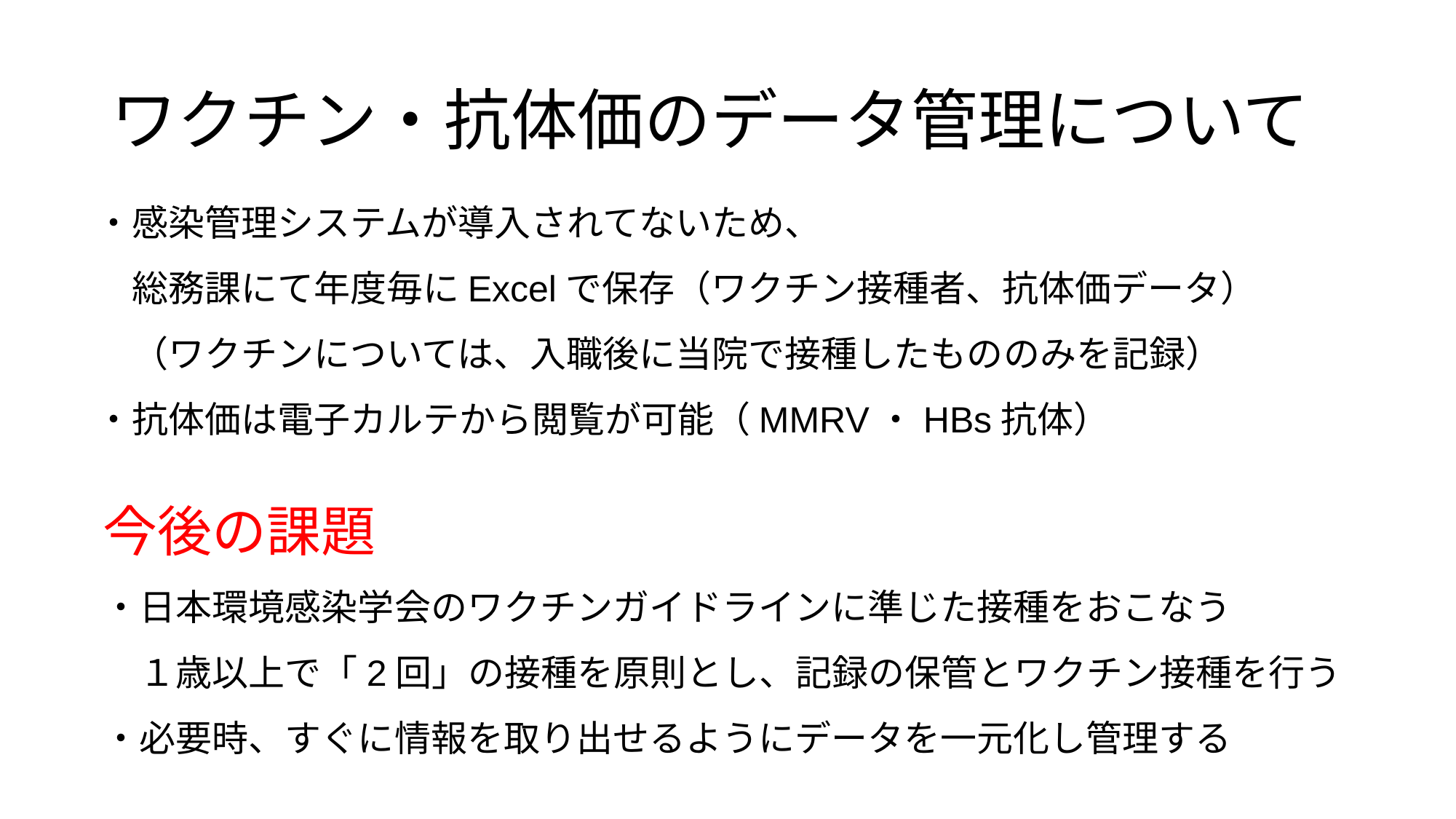

ワクチン・抗体価のデータ管理について
・感染管理システムが導入されてないため、
　総務課にて年度毎にExcelで保存（ワクチン接種者、抗体価データ）
　（ワクチンについては、入職後に当院で接種したもののみを記録）
・抗体価は電子カルテから閲覧が可能（MMRV・HBs抗体）
今後の課題
・日本環境感染学会のワクチンガイドラインに準じた接種をおこなう
　１歳以上で「2回」の接種を原則とし、記録の保管とワクチン接種を行う
・必要時、すぐに情報を取り出せるようにデータを一元化し管理する